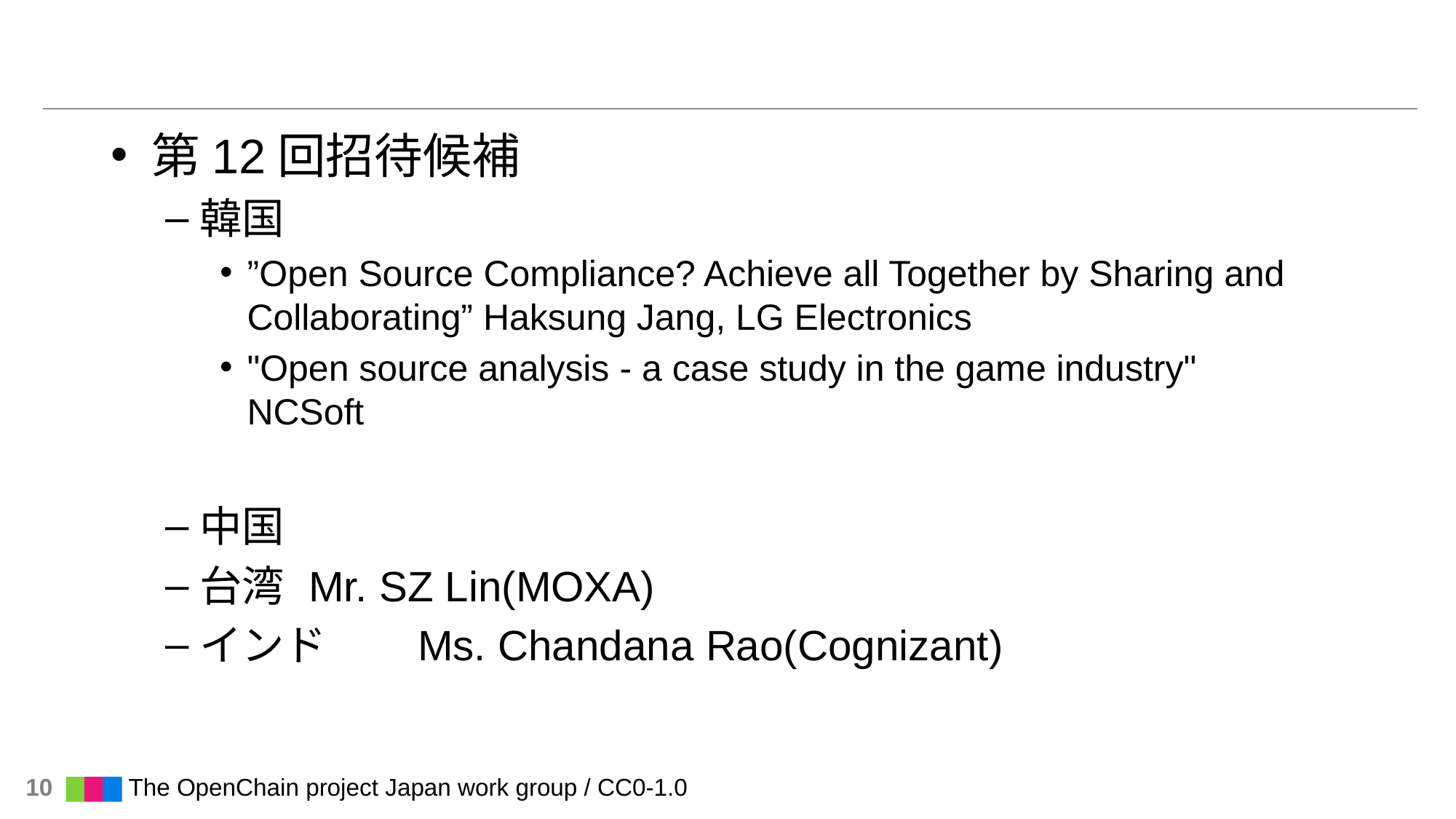

#
第12回招待候補
韓国
”Open Source Compliance? Achieve all Together by Sharing and Collaborating” Haksung Jang, LG Electronics
"Open source analysis - a case study in the game industry"　NCSoft

中国
台湾	Mr. SZ Lin(MOXA)
インド	Ms. Chandana Rao(Cognizant)